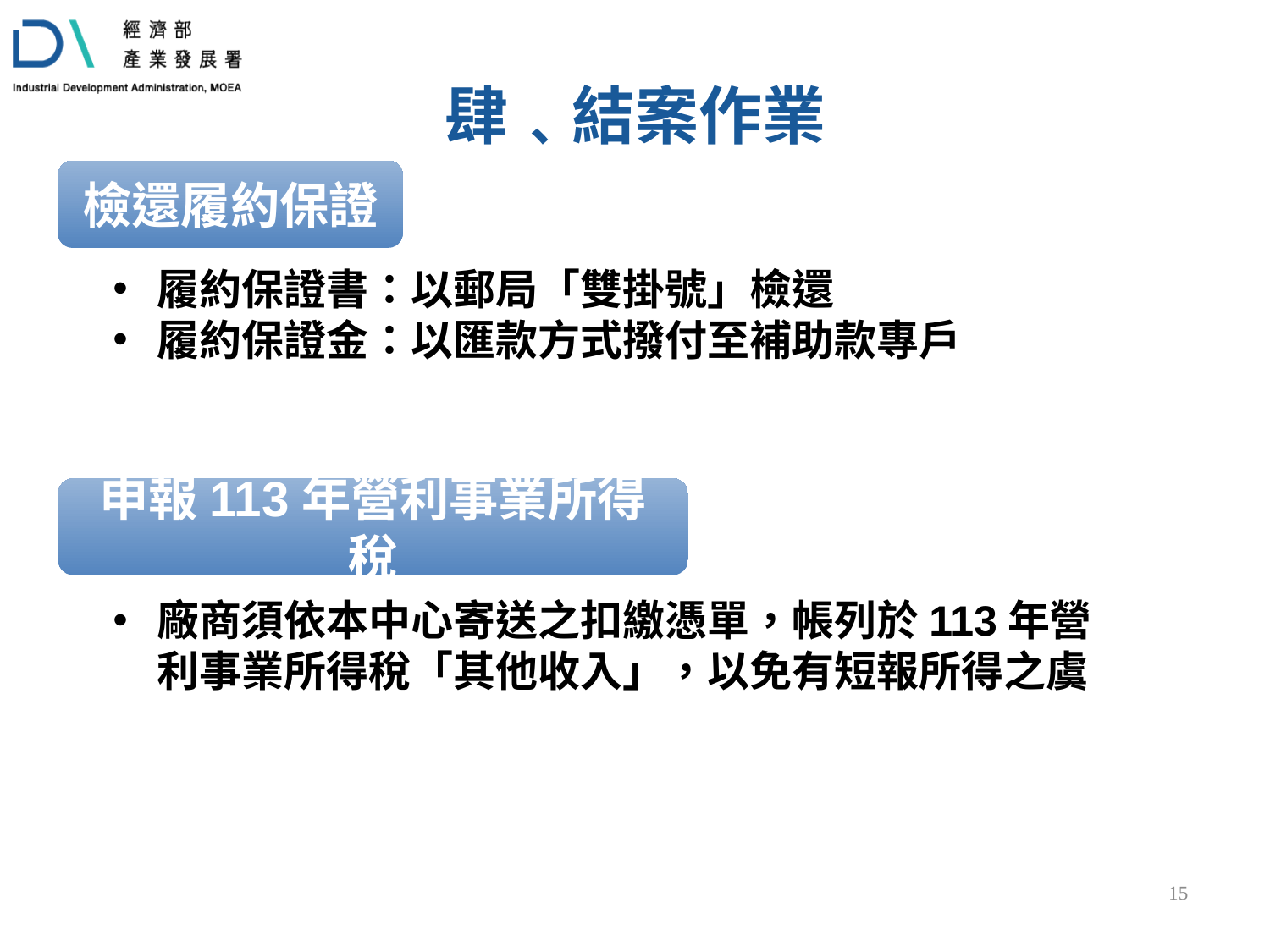

肆﹑結案作業
檢還履約保證
履約保證書：以郵局「雙掛號」檢還
履約保證金：以匯款方式撥付至補助款專戶
申報113年營利事業所得稅
廠商須依本中心寄送之扣繳憑單，帳列於113年營利事業所得稅「其他收入」，以免有短報所得之虞
15